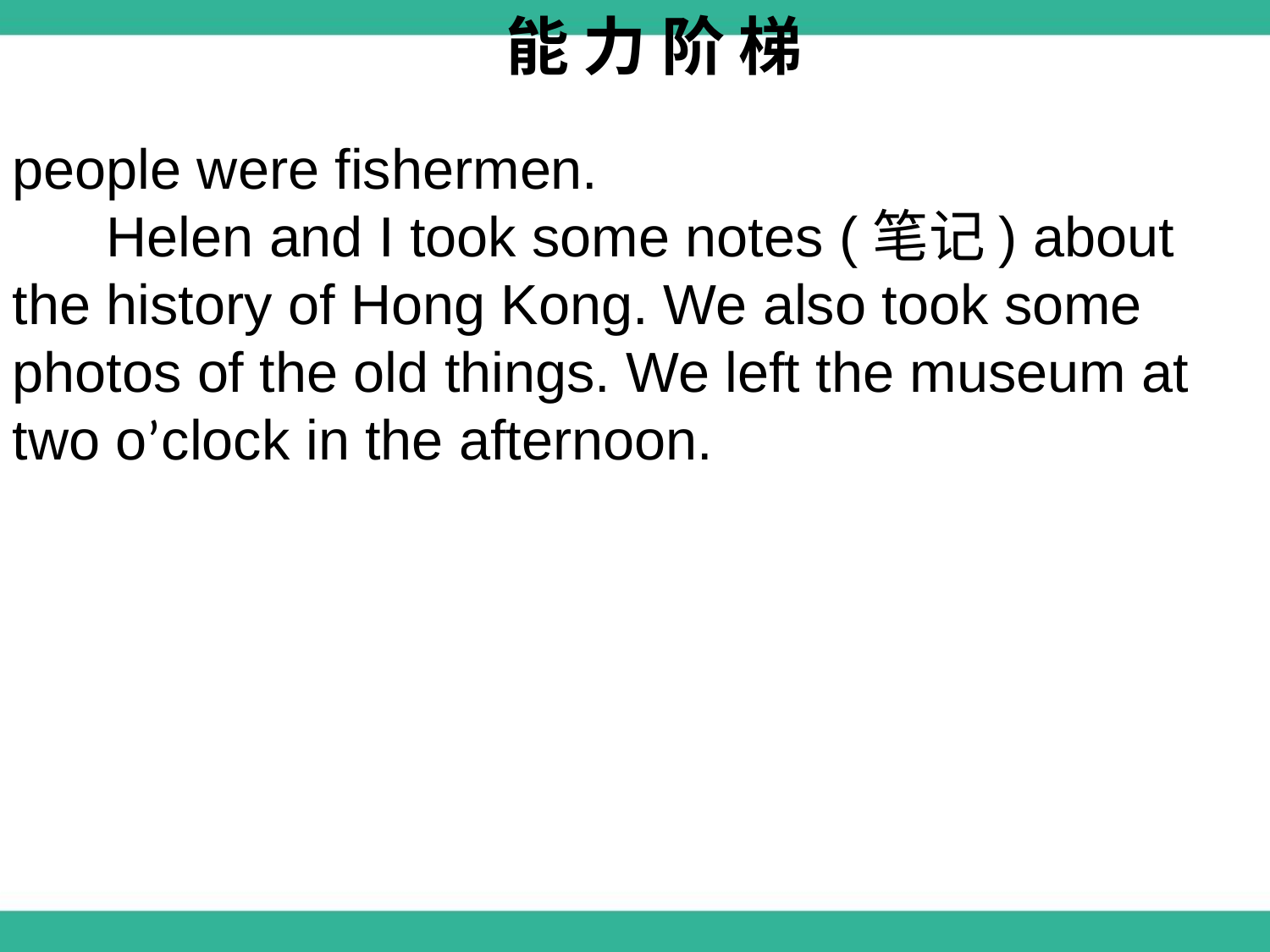

能 力 阶 梯
people were fishermen.
      Helen and I took some notes (笔记) about the history of Hong Kong. We also took some photos of the old things. We left the museum at two o’clock in the afternoon.